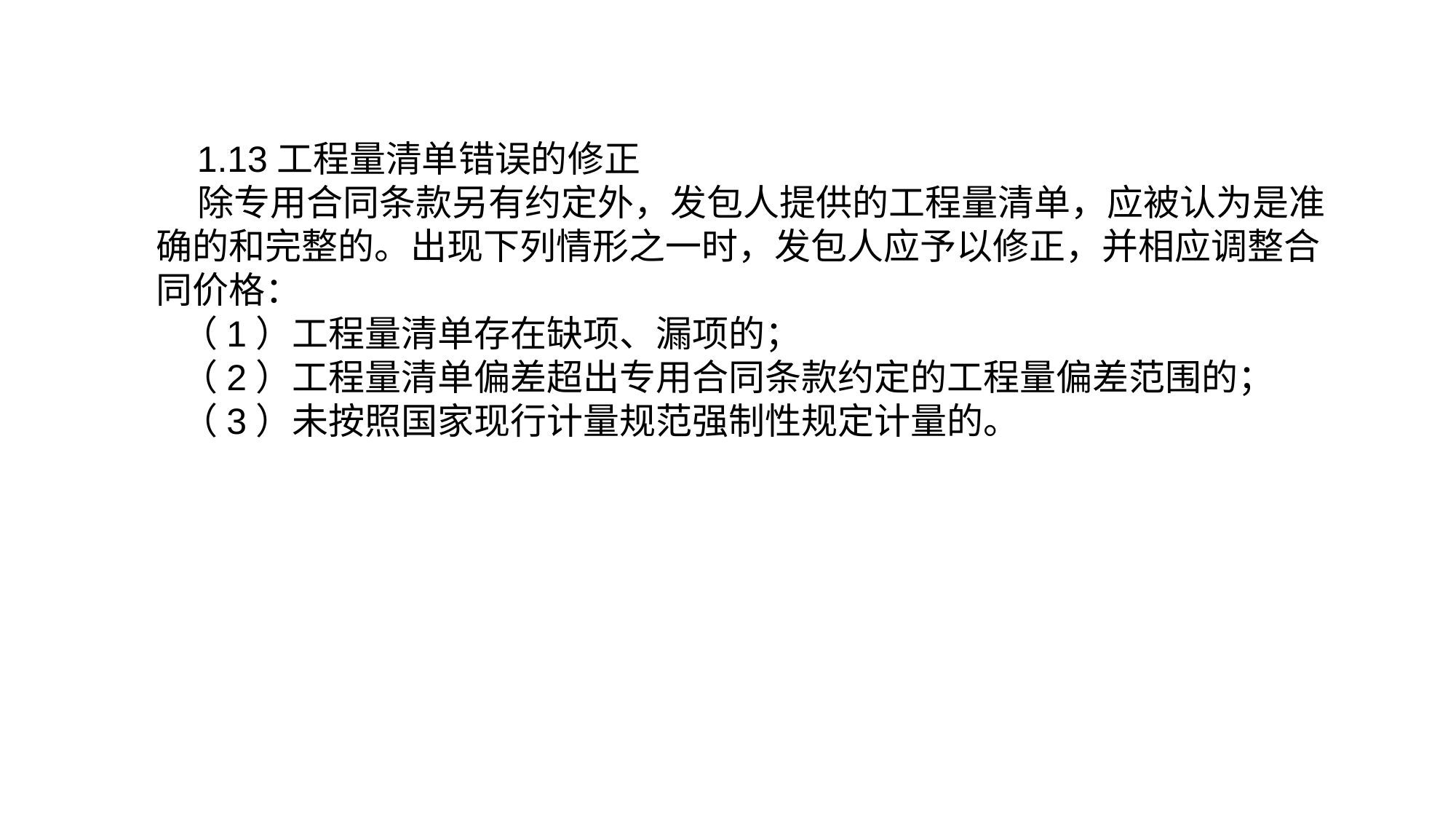

1.13工程量清单错误的修正
    除专用合同条款另有约定外，发包人提供的工程量清单，应被认为是准确的和完整的。出现下列情形之一时，发包人应予以修正，并相应调整合同价格：
  （1）工程量清单存在缺项、漏项的；
  （2）工程量清单偏差超出专用合同条款约定的工程量偏差范围的；
  （3）未按照国家现行计量规范强制性规定计量的。